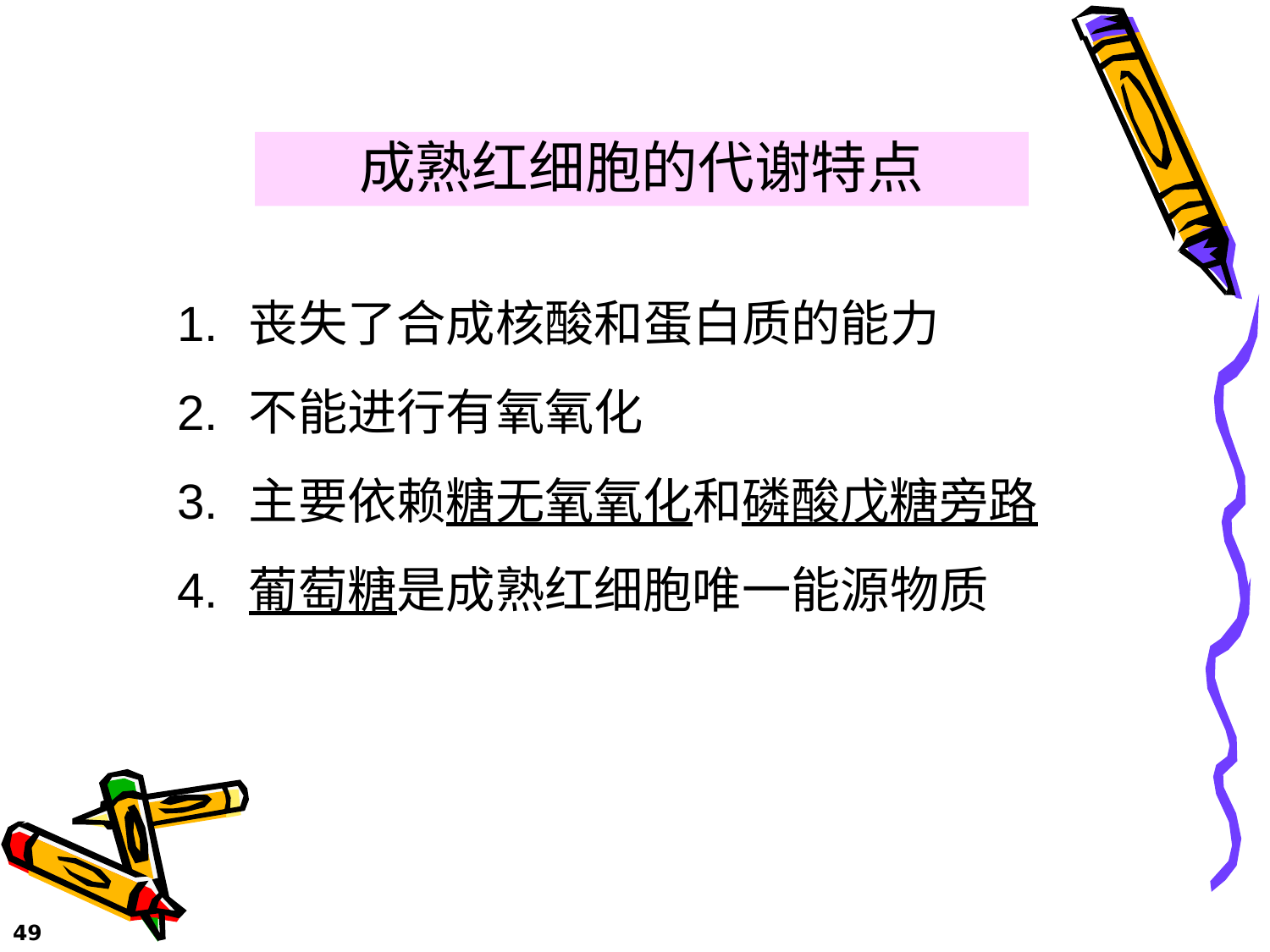

# 成熟红细胞的代谢特点
丧失了合成核酸和蛋白质的能力
不能进行有氧氧化
主要依赖糖无氧氧化和磷酸戊糖旁路
葡萄糖是成熟红细胞唯一能源物质
49